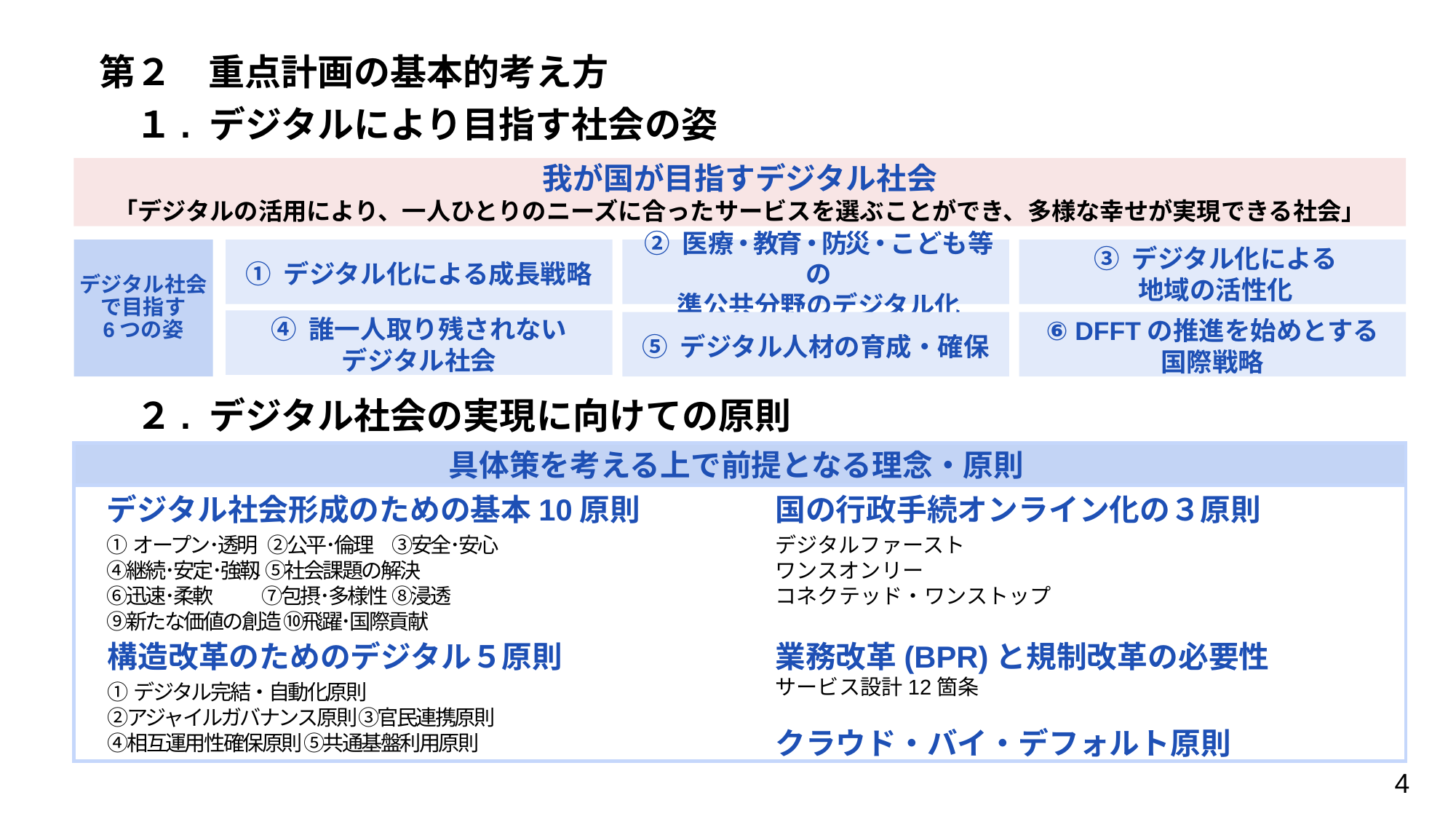

# 第２　重点計画の基本的考え方 　１. デジタルにより目指す社会の姿
我が国が目指すデジタル社会
「デジタルの活用により、一人ひとりのニーズに合ったサービスを選ぶことができ、多様な幸せが実現できる社会」
① デジタル化による成長戦略
② 医療・教育・防災・こども等の
準公共分野のデジタル化
③ デジタル化による
地域の活性化
デジタル社会
で目指す
6つの姿
④ 誰一人取り残されない
デジタル社会
⑤ デジタル人材の育成・確保
⑥ DFFTの推進を始めとする
国際戦略
　２. デジタル社会の実現に向けての原則
具体策を考える上で前提となる理念・原則

デジタル社会形成のための基本10原則
①オープン･透明    ②公平･倫理       ③安全･安心
④継続･安定･強靱  ⑤社会課題の解決
⑥迅速･柔軟  　　  ⑦包摂･多様性  ⑧浸透
⑨新たな価値の創造 ⑩飛躍･国際貢献
国の行政手続オンライン化の３原則
デジタルファースト
ワンスオンリー
コネクテッド・ワンストップ
構造改革のためのデジタル５原則
①デジタル完結・自動化原則
②アジャイルガバナンス原則 ③官民連携原則
④相互運用性確保原則 ⑤共通基盤利用原則
業務改革(BPR)と規制改革の必要性
サービス設計12箇条
クラウド・バイ・デフォルト原則
4